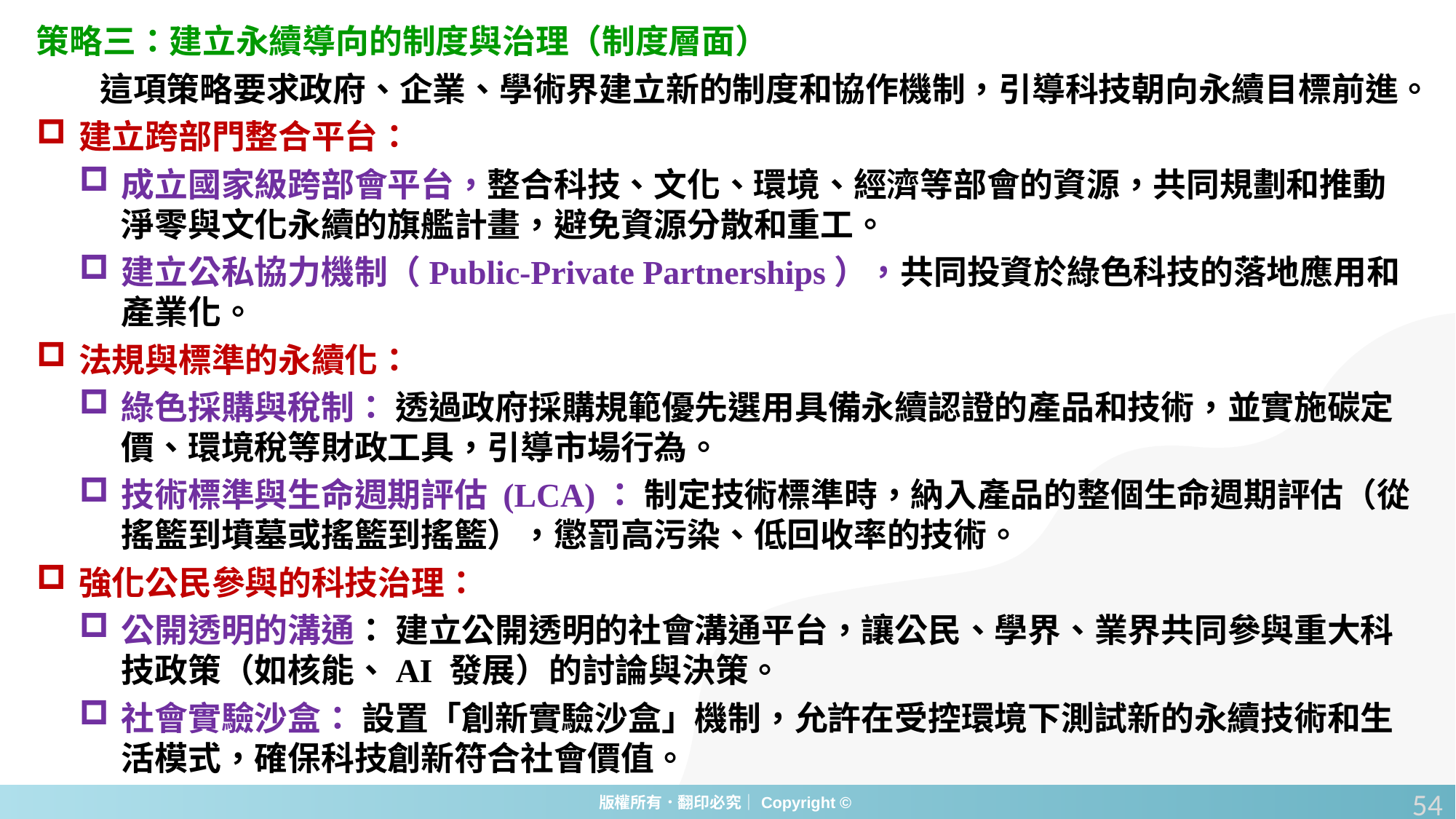

策略三：建立永續導向的制度與治理（制度層面）
這項策略要求政府、企業、學術界建立新的制度和協作機制，引導科技朝向永續目標前進。
建立跨部門整合平台：
成立國家級跨部會平台，整合科技、文化、環境、經濟等部會的資源，共同規劃和推動淨零與文化永續的旗艦計畫，避免資源分散和重工。
建立公私協力機制（Public-Private Partnerships），共同投資於綠色科技的落地應用和產業化。
法規與標準的永續化：
綠色採購與稅制： 透過政府採購規範優先選用具備永續認證的產品和技術，並實施碳定價、環境稅等財政工具，引導市場行為。
技術標準與生命週期評估 (LCA)： 制定技術標準時，納入產品的整個生命週期評估（從搖籃到墳墓或搖籃到搖籃），懲罰高污染、低回收率的技術。
強化公民參與的科技治理：
公開透明的溝通： 建立公開透明的社會溝通平台，讓公民、學界、業界共同參與重大科技政策（如核能、AI 發展）的討論與決策。
社會實驗沙盒： 設置「創新實驗沙盒」機制，允許在受控環境下測試新的永續技術和生活模式，確保科技創新符合社會價值。
54